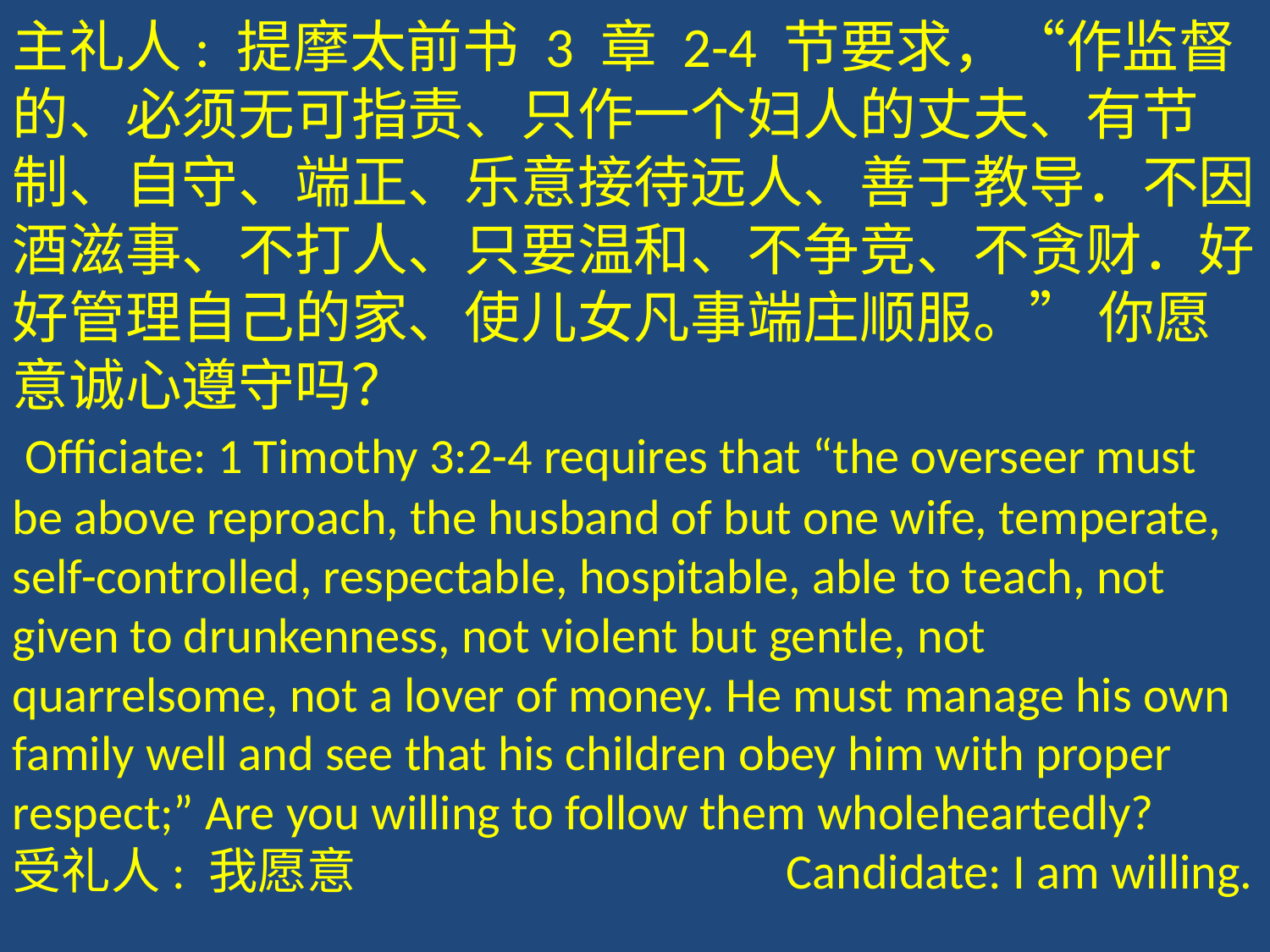

主礼人: 提摩太前书 3 章 2-4 节要求，“作监督的、必须无可指责、只作一个妇人的丈夫、有节制、自守、端正、乐意接待远人、善于教导．不因酒滋事、不打人、只要温和、不争竞、不贪财．好好管理自己的家、使儿女凡事端庄顺服。” 你愿意诚心遵守吗？
 Officiate: 1 Timothy 3:2-4 requires that “the overseer must be above reproach, the husband of but one wife, temperate, self-controlled, respectable, hospitable, able to teach, not given to drunkenness, not violent but gentle, not quarrelsome, not a lover of money. He must manage his own family well and see that his children obey him with proper respect;” Are you willing to follow them wholeheartedly?
受礼人: 我愿意                                      Candidate: I am willing.